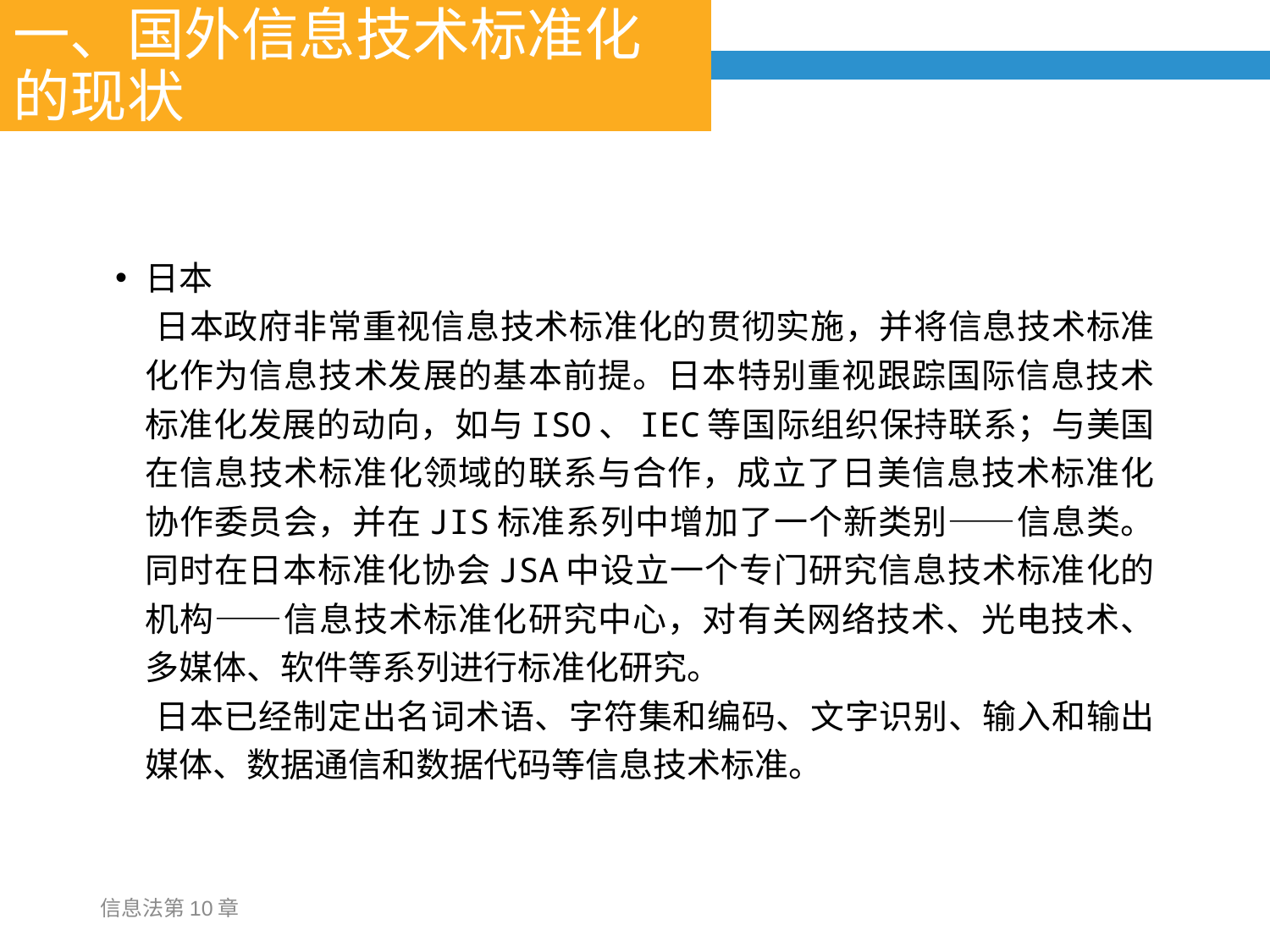

# 一、国外信息技术标准化的现状
日本
    日本政府非常重视信息技术标准化的贯彻实施，并将信息技术标准化作为信息技术发展的基本前提。日本特别重视跟踪国际信息技术标准化发展的动向，如与ISO、IEC等国际组织保持联系；与美国在信息技术标准化领域的联系与合作，成立了日美信息技术标准化协作委员会，并在JIS标准系列中增加了一个新类别——信息类。同时在日本标准化协会JSA中设立一个专门研究信息技术标准化的机构——信息技术标准化研究中心，对有关网络技术、光电技术、多媒体、软件等系列进行标准化研究。
    日本已经制定出名词术语、字符集和编码、文字识别、输入和输出媒体、数据通信和数据代码等信息技术标准。
信息法第10章